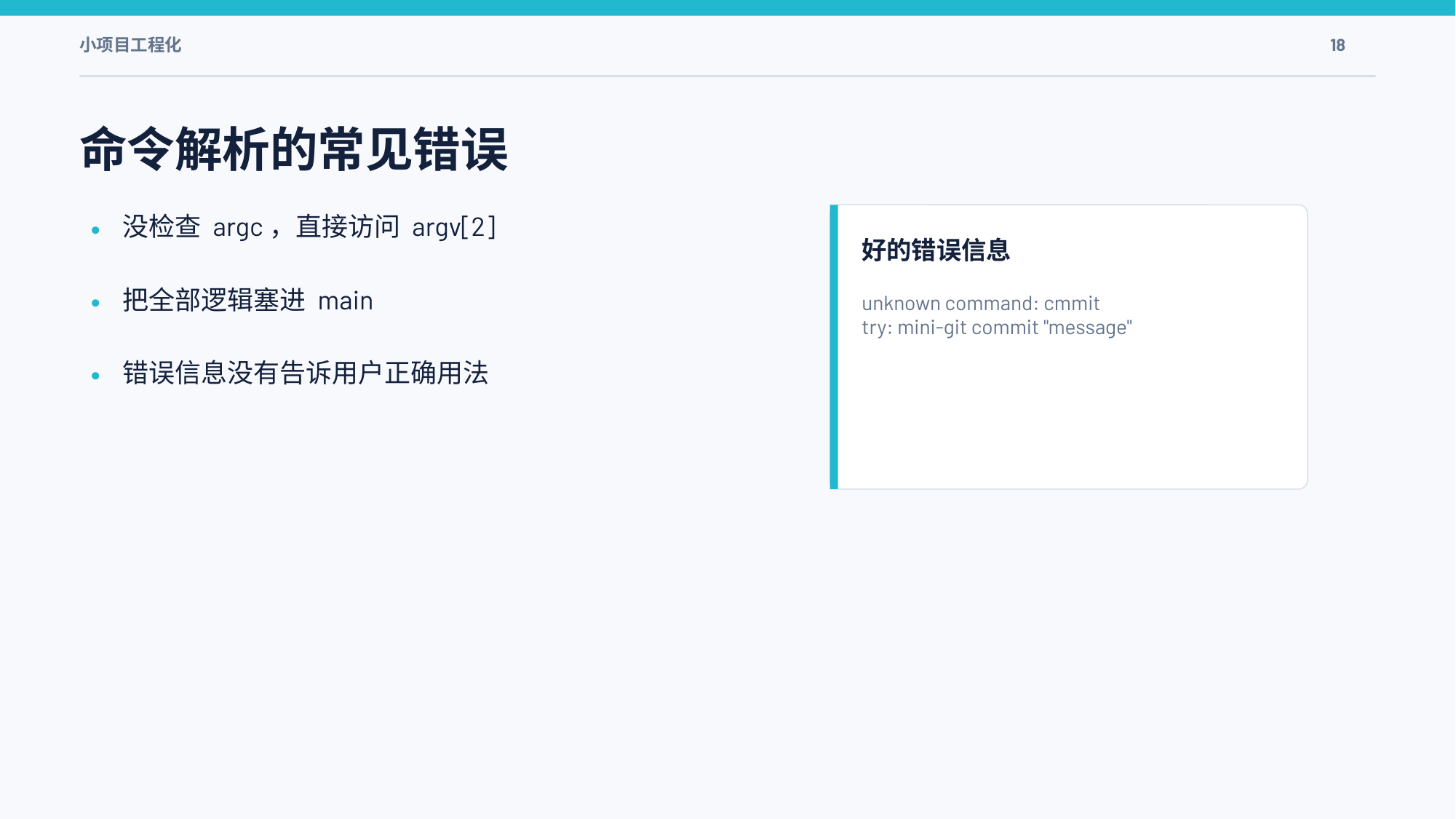

小项目工程化
18

命令解析的常见错误

•
没检查 argc，直接访问 argv[2]
好的错误信息
•
把全部逻辑塞进 main
unknown command: cmmit
try: mini-git commit "message"
•
错误信息没有告诉用户正确用法